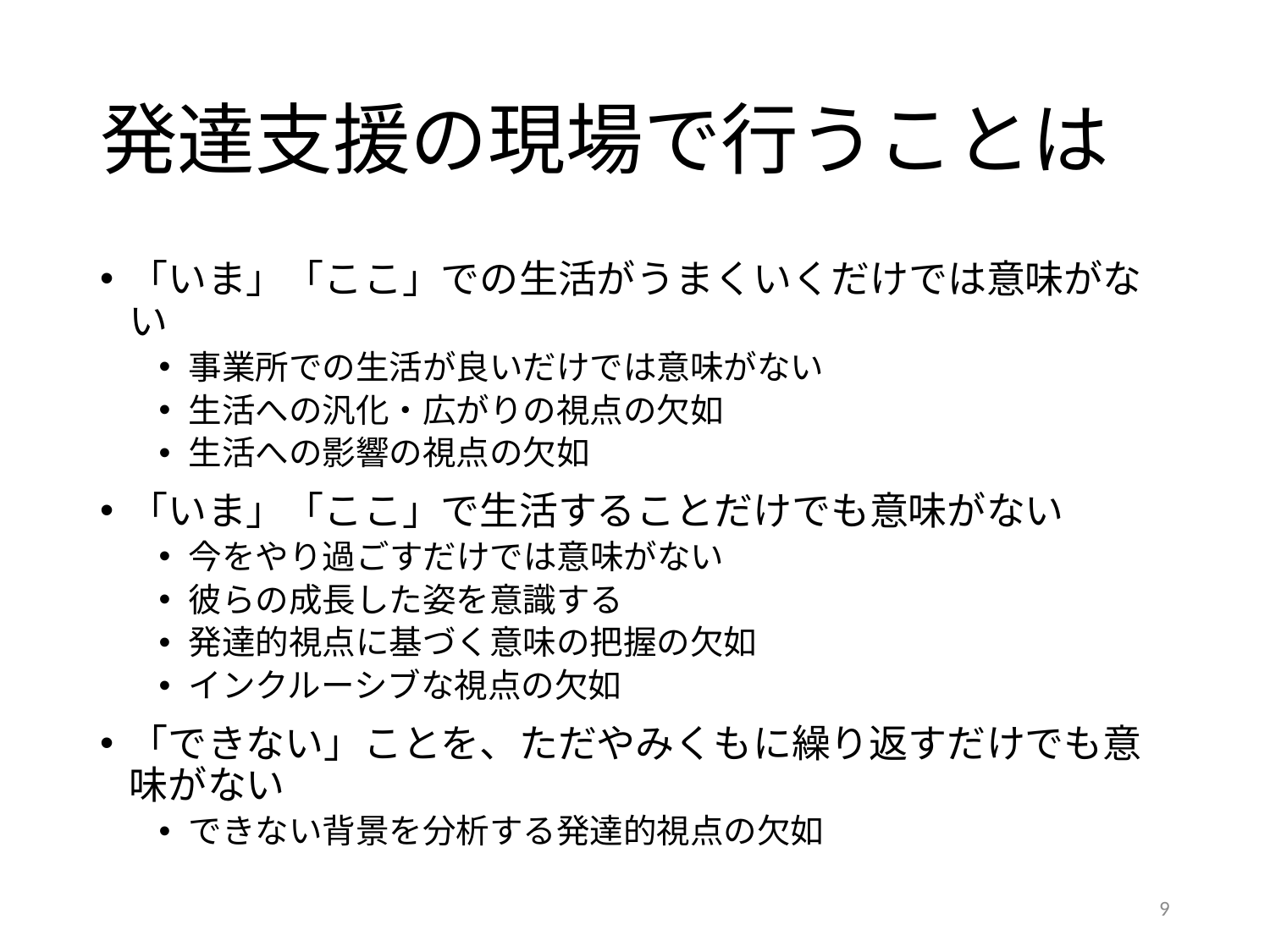

# 発達支援の現場で行うことは
「いま」「ここ」での生活がうまくいくだけでは意味がない
事業所での生活が良いだけでは意味がない
生活への汎化・広がりの視点の欠如
生活への影響の視点の欠如
「いま」「ここ」で生活することだけでも意味がない
今をやり過ごすだけでは意味がない
彼らの成長した姿を意識する
発達的視点に基づく意味の把握の欠如
インクルーシブな視点の欠如
「できない」ことを、ただやみくもに繰り返すだけでも意味がない
できない背景を分析する発達的視点の欠如

9